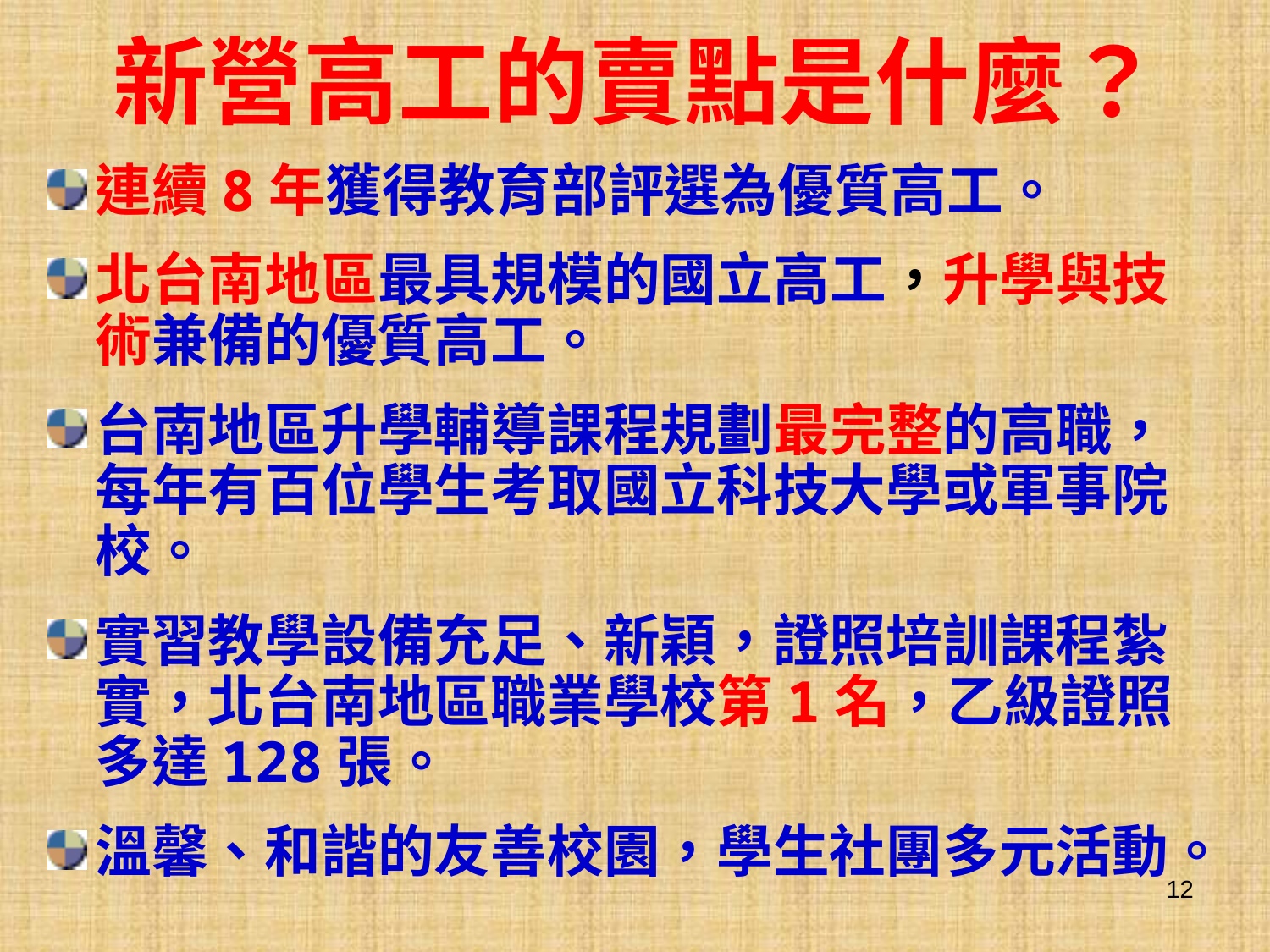

# 新營高工的賣點是什麼？
連續8年獲得教育部評選為優質高工。
北台南地區最具規模的國立高工，升學與技術兼備的優質高工。
台南地區升學輔導課程規劃最完整的高職，每年有百位學生考取國立科技大學或軍事院校。
實習教學設備充足、新穎，證照培訓課程紮實，北台南地區職業學校第1名，乙級證照多達128張。
溫馨、和諧的友善校園，學生社團多元活動。
12